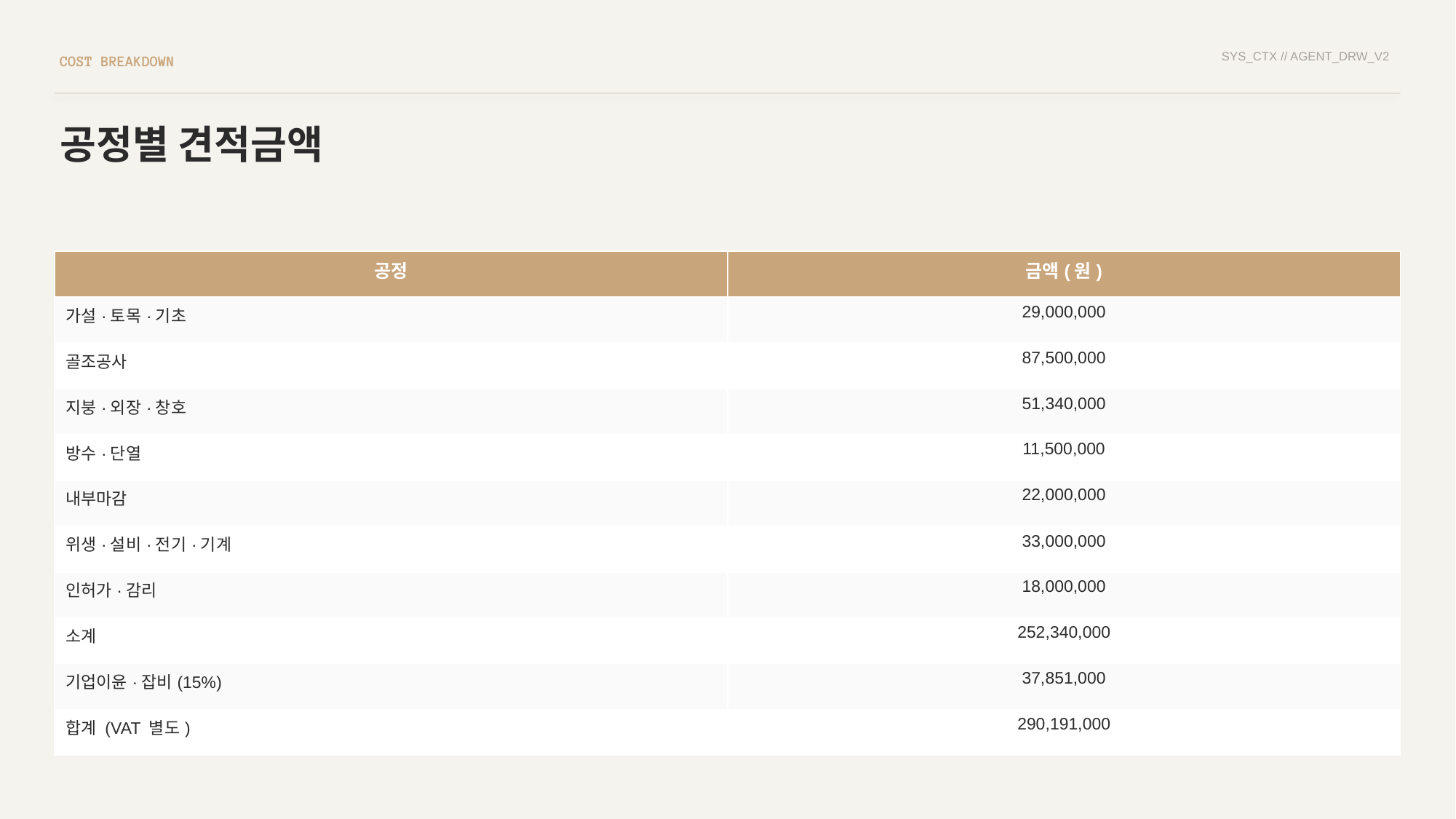

SYS_CTX // AGENT_DRW_V2
COST BREAKDOWN

공정별 견적금액
| 공정 | 금액(원) |
| --- | --- |
| 가설·토목·기초 | 29,000,000 |
| 골조공사 | 87,500,000 |
| 지붕·외장·창호 | 51,340,000 |
| 방수·단열 | 11,500,000 |
| 내부마감 | 22,000,000 |
| 위생·설비·전기·기계 | 33,000,000 |
| 인허가·감리 | 18,000,000 |
| 소계 | 252,340,000 |
| 기업이윤·잡비(15%) | 37,851,000 |
| 합계 (VAT 별도) | 290,191,000 |